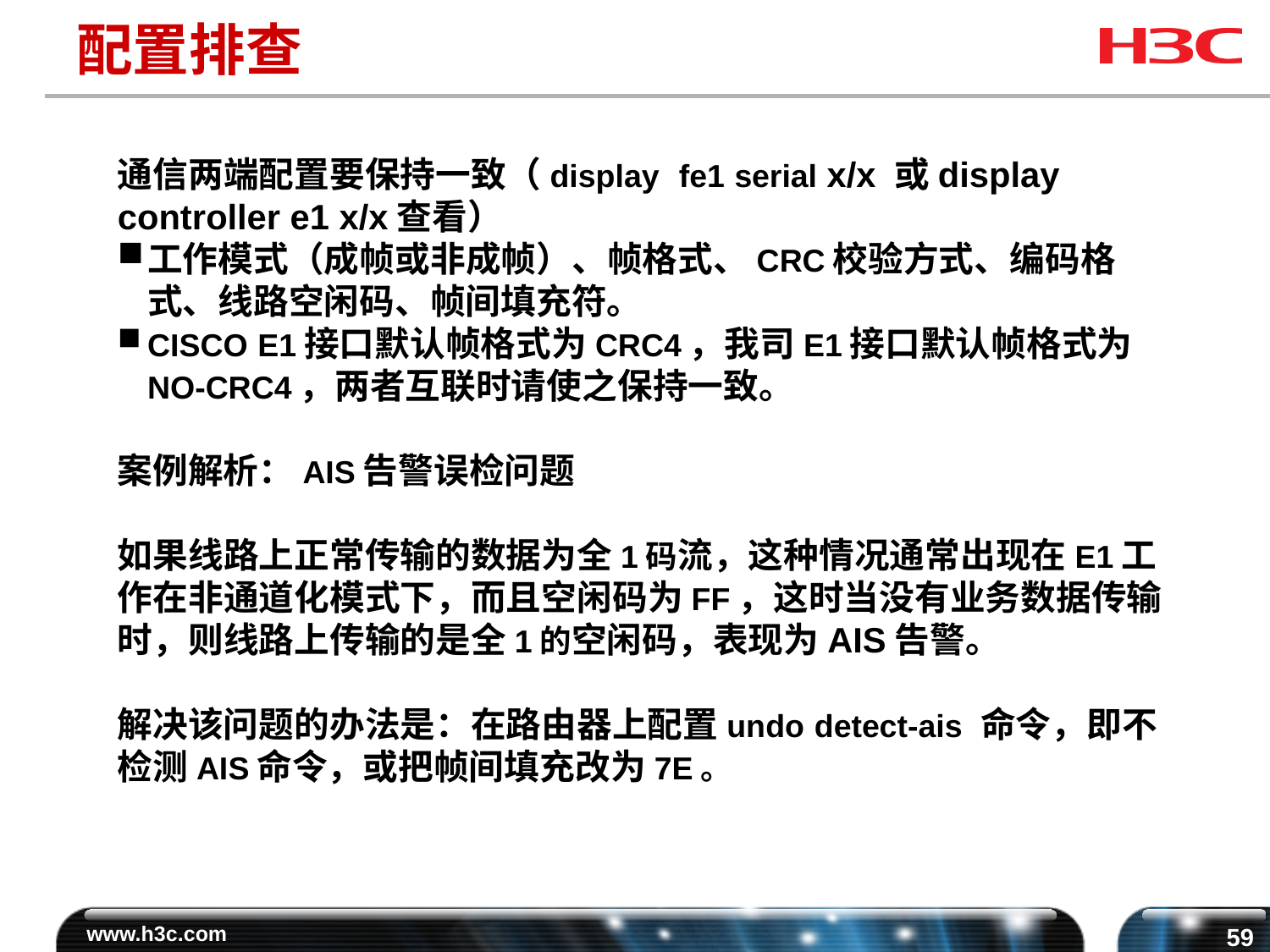

# 配置排查
通信两端配置要保持一致（display  fe1 serial x/x 或display controller e1 x/x查看）
工作模式（成帧或非成帧）、帧格式、CRC校验方式、编码格式、线路空闲码、帧间填充符。
CISCO E1接口默认帧格式为CRC4，我司E1接口默认帧格式为NO-CRC4，两者互联时请使之保持一致。

案例解析：AIS告警误检问题

如果线路上正常传输的数据为全1码流，这种情况通常出现在E1工作在非通道化模式下，而且空闲码为FF，这时当没有业务数据传输时，则线路上传输的是全1的空闲码，表现为AIS告警。

解决该问题的办法是：在路由器上配置undo detect-ais 命令，即不检测AIS命令，或把帧间填充改为7E。